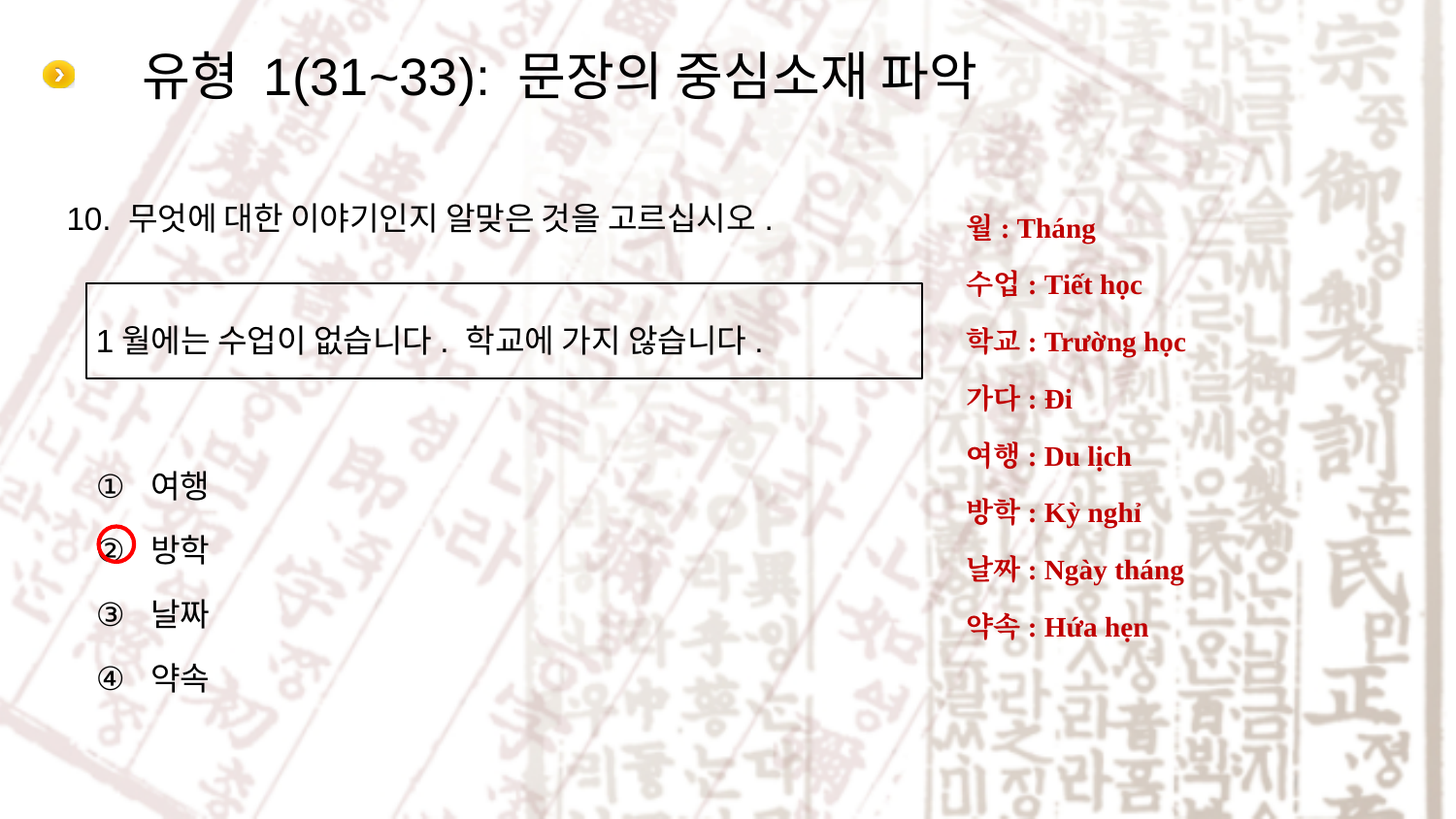

# 유형 1(31~33): 문장의 중심소재 파악
10. 무엇에 대한 이야기인지 알맞은 것을 고르십시오.
월: Tháng
수업: Tiết học
학교: Trường học
가다: Đi
여행: Du lịch
방학: Kỳ nghỉ
날짜: Ngày tháng
약속: Hứa hẹn
1월에는 수업이 없습니다. 학교에 가지 않습니다.
여행
방학
날짜
약속